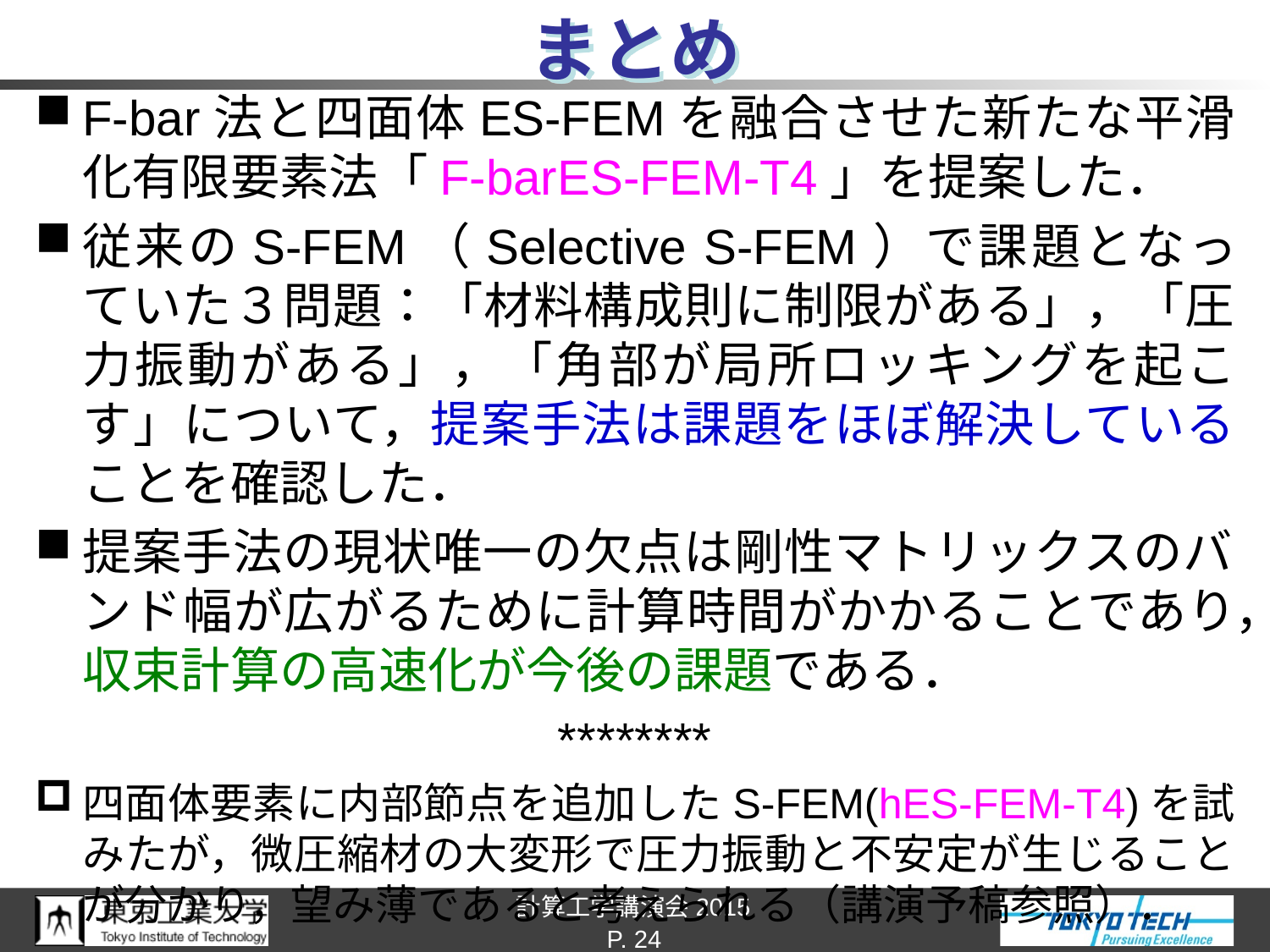

# まとめ
F-bar法と四面体ES-FEMを融合させた新たな平滑化有限要素法「F-barES-FEM-T4」を提案した．
従来のS-FEM（Selective S-FEM）で課題となっていた３問題：「材料構成則に制限がある」，「圧力振動がある」，「角部が局所ロッキングを起こす」について，提案手法は課題をほぼ解決していることを確認した．
提案手法の現状唯一の欠点は剛性マトリックスのバンド幅が広がるために計算時間がかかることであり，収束計算の高速化が今後の課題である．
********
四面体要素に内部節点を追加したS-FEM(hES-FEM-T4)を試みたが，微圧縮材の大変形で圧力振動と不安定が生じることが分かり，望み薄であると考えられる（講演予稿参照）．
P. 24